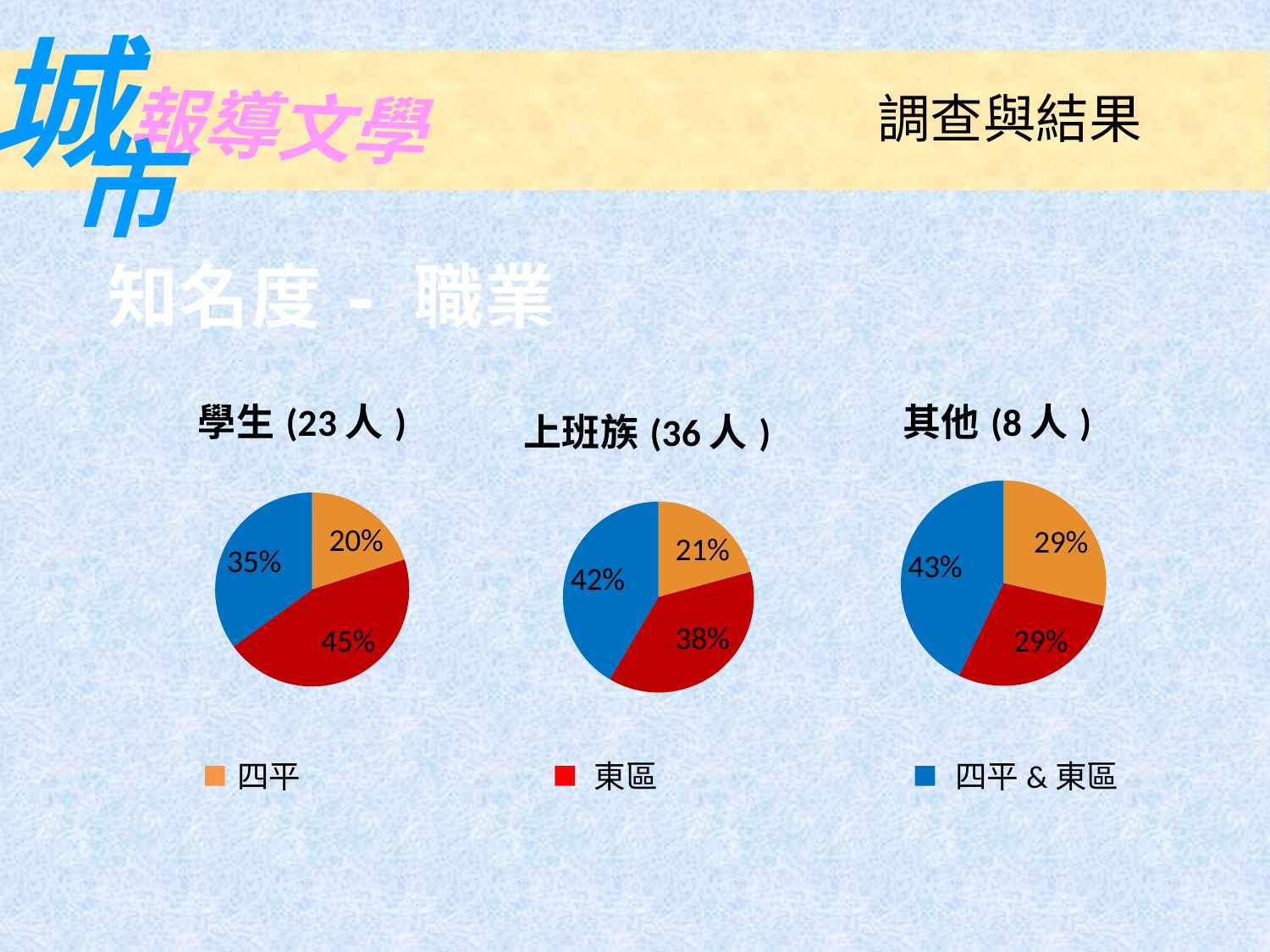

城

報導文學
市
調查與結果
知名度 - 職業

### Chart: 學生(23人)

| Category | 學生 |
|---|---|
| 四平 | 8.0 |
| 東區 | 18.0 |
| 四平&東區 | 14.0 |

### Chart: 其他(8人)

| Category | 其他 |
|---|---|
| 四平 | 2.0 |
| 東區 | 2.0 |
| 四平&東區 | 3.0 |

### Chart: 上班族(36人)

| Category | 上班族 |
|---|---|
| 四平 | 11.0 |
| 東區 | 20.0 |
| 四平&東區 | 22.0 |
四平
東區
四平&東區